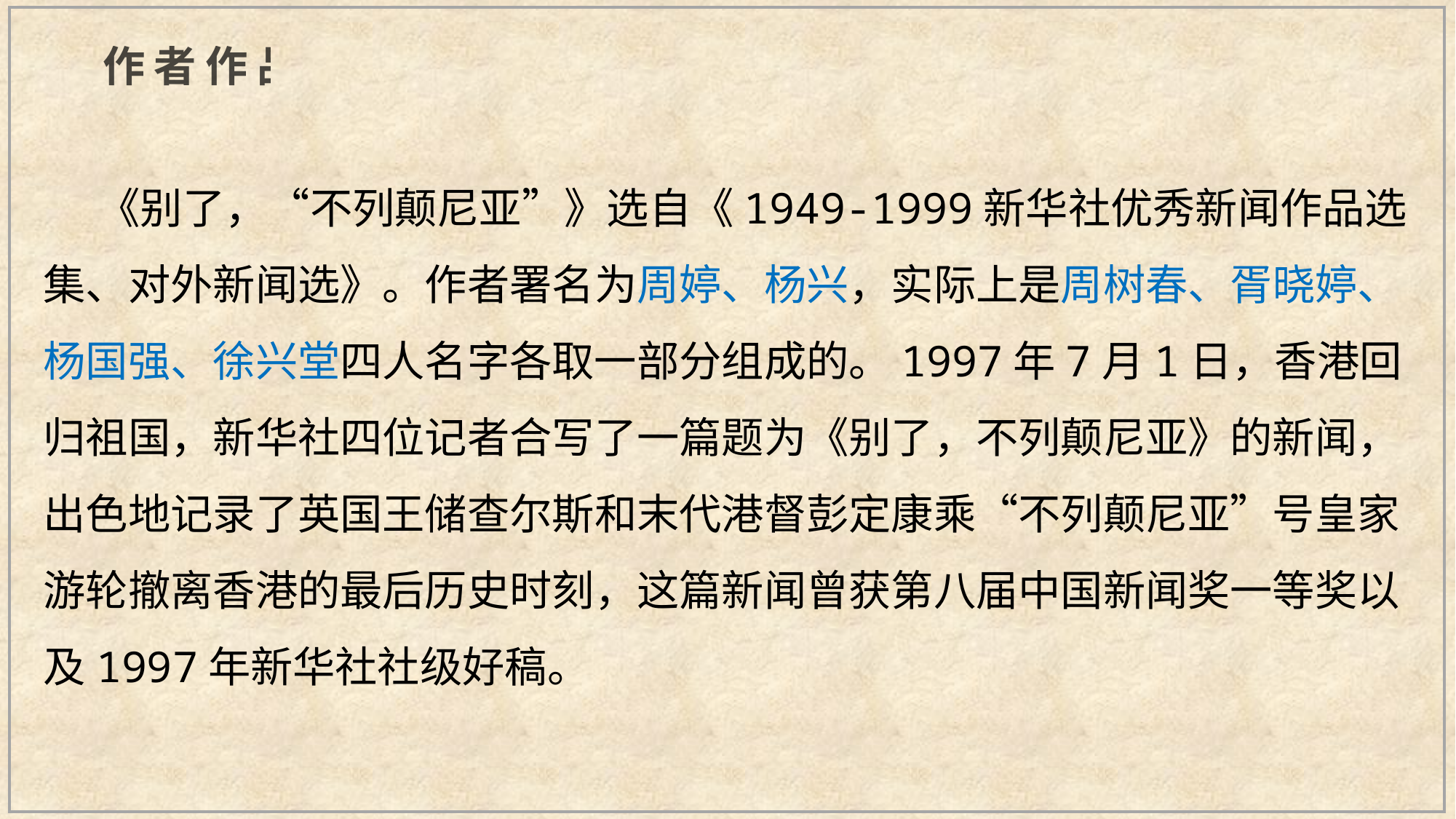

作者作品
《别了，“不列颠尼亚”》选自《1949-1999新华社优秀新闻作品选集、对外新闻选》。作者署名为周婷、杨兴，实际上是周树春、胥晓婷、杨国强、徐兴堂四人名字各取一部分组成的。1997年7月1日，香港回归祖国，新华社四位记者合写了一篇题为《别了，不列颠尼亚》的新闻，出色地记录了英国王储查尔斯和末代港督彭定康乘“不列颠尼亚”号皇家游轮撤离香港的最后历史时刻，这篇新闻曾获第八届中国新闻奖一等奖以及1997年新华社社级好稿。